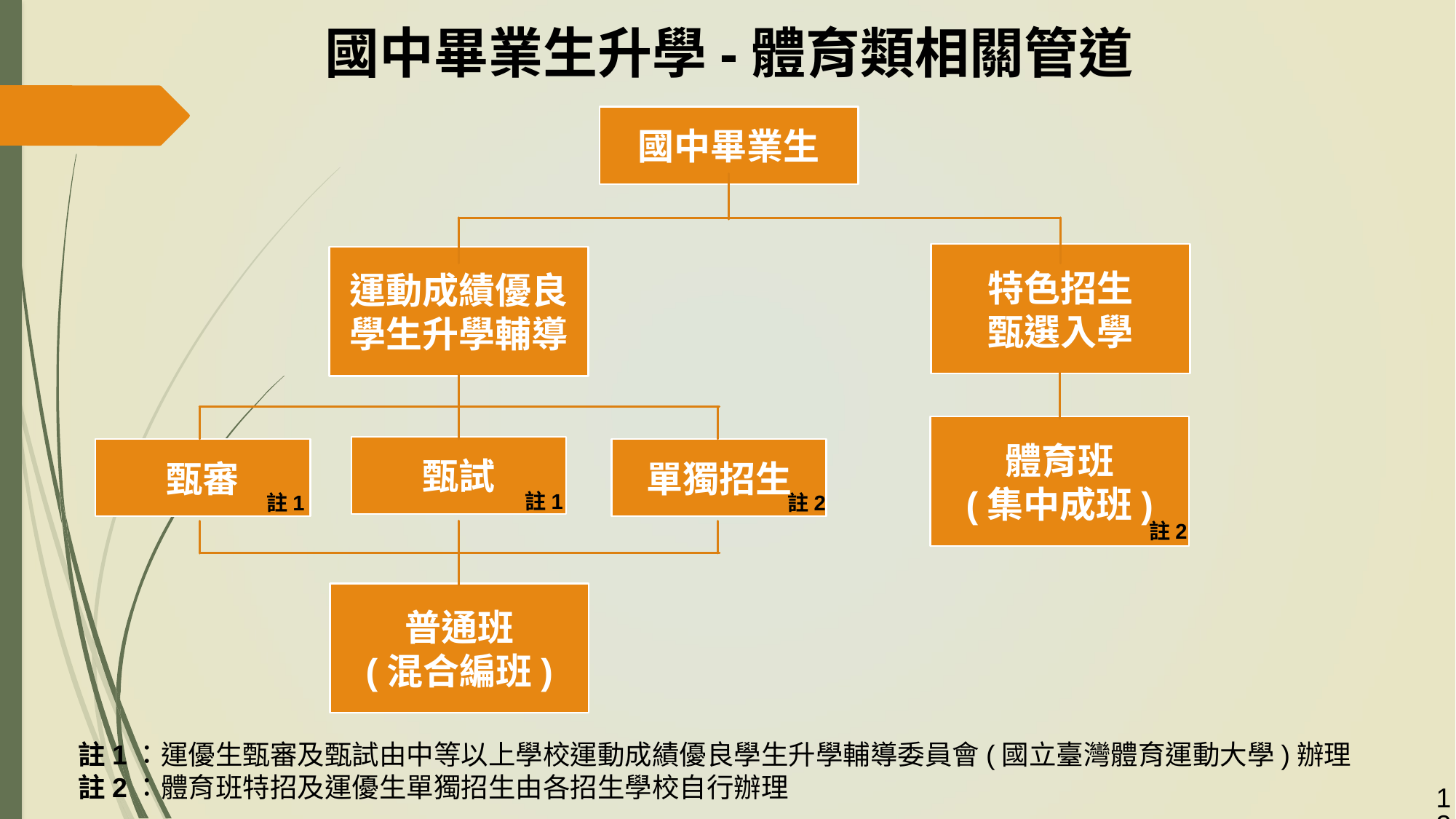

國中畢業生升學-體育類相關管道

國中畢業生

特色招生
甄選入學

運動成績優良
學生升學輔導

體育班
(集中成班)

甄試

甄審

單獨招生
註1
註1
註2
註2

普通班
(混合編班)
註1：運優生甄審及甄試由中等以上學校運動成績優良學生升學輔導委員會(國立臺灣體育運動大學)辦理
註2：體育班特招及運優生單獨招生由各招生學校自行辦理
122